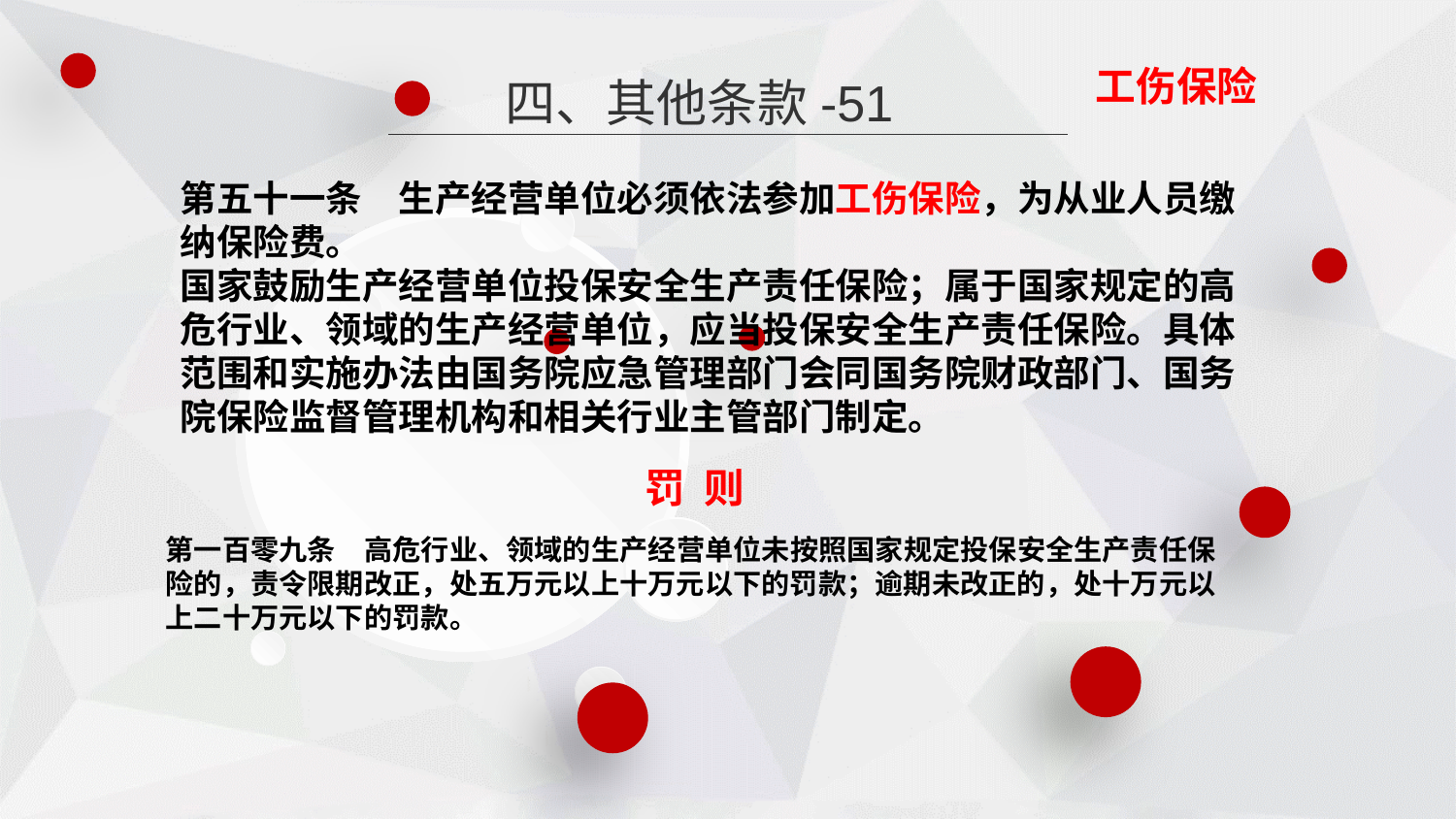

工伤保险
四、其他条款-51

第五十一条　生产经营单位必须依法参加工伤保险，为从业人员缴纳保险费。
国家鼓励生产经营单位投保安全生产责任保险；属于国家规定的高危行业、领域的生产经营单位，应当投保安全生产责任保险。具体范围和实施办法由国务院应急管理部门会同国务院财政部门、国务院保险监督管理机构和相关行业主管部门制定。

罚  则

第一百零九条　高危行业、领域的生产经营单位未按照国家规定投保安全生产责任保险的，责令限期改正，处五万元以上十万元以下的罚款；逾期未改正的，处十万元以上二十万元以下的罚款。